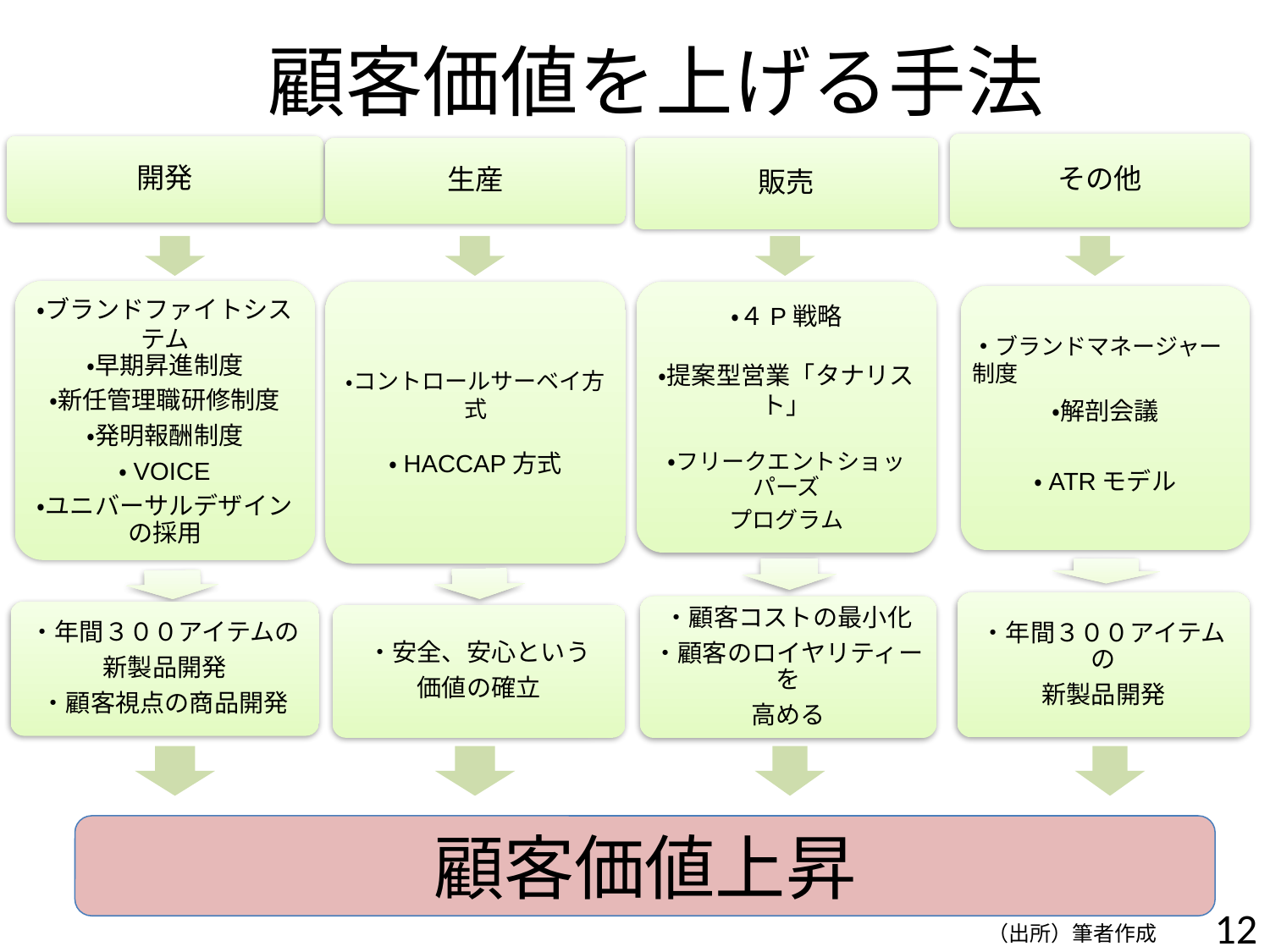

# 顧客価値を上げる手法
その他

・解剖会議

・ATRモデル

・年間３００アイテムの
新製品開発
販売

・４P戦略

・提案型営業「タナリスト」

・フリークエントショッパーズ
プログラム

・顧客コストの最小化
・顧客のロイヤリティーを
高める
開発

・ブランドファイトシステム
・早期昇進制度
・新任管理職研修制度
・発明報酬制度
・VOICE
・ユニバーサルデザインの採用

・年間３００アイテムの
新製品開発
・顧客視点の商品開発
生産

・コントロールサーベイ方式

・HACCAP方式

・安全、安心という
価値の確立

・ブランドマネージャー制度

顧客価値上昇
12
（出所）筆者作成